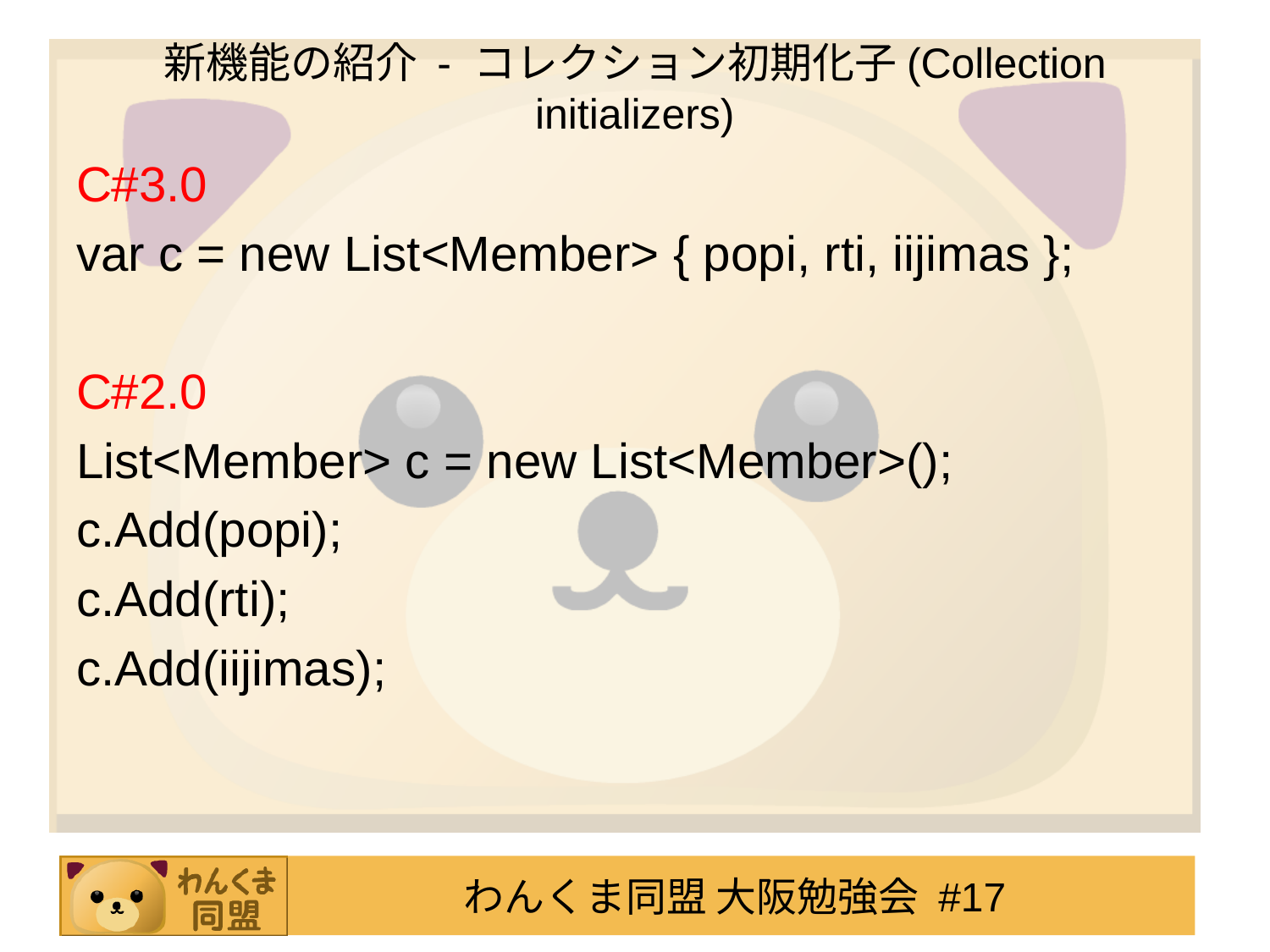

# 新機能の紹介 - コレクション初期化子(Collection initializers)
C#3.0
var c = new List<Member> { popi, rti, iijimas };

C#2.0
List<Member> c = new List<Member>();
c.Add(popi);
c.Add(rti);
c.Add(iijimas);